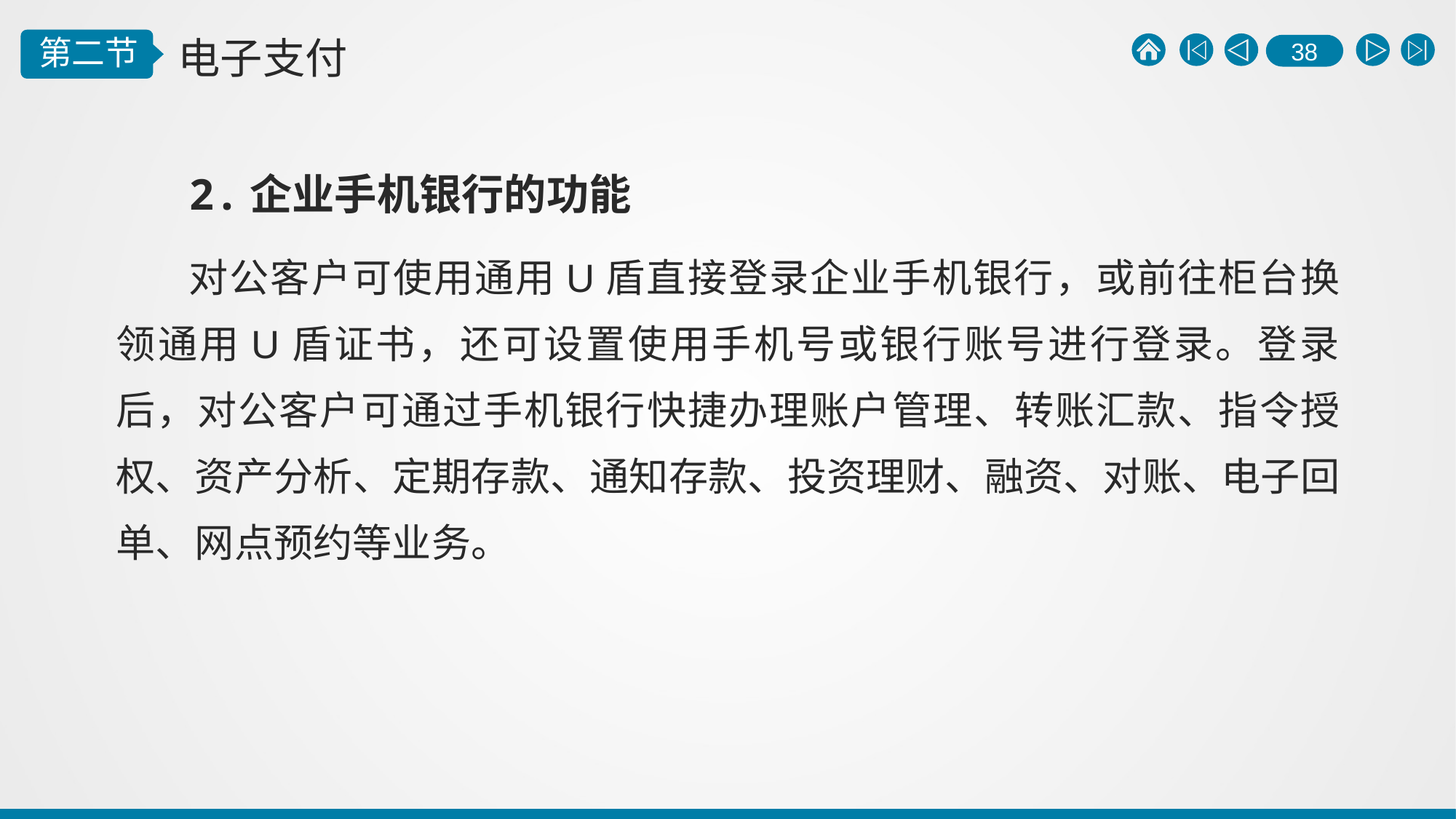

2.企业手机银行的功能
对公客户可使用通用U盾直接登录企业手机银行，或前往柜台换领通用U盾证书，还可设置使用手机号或银行账号进行登录。登录后，对公客户可通过手机银行快捷办理账户管理、转账汇款、指令授权、资产分析、定期存款、通知存款、投资理财、融资、对账、电子回单、网点预约等业务。